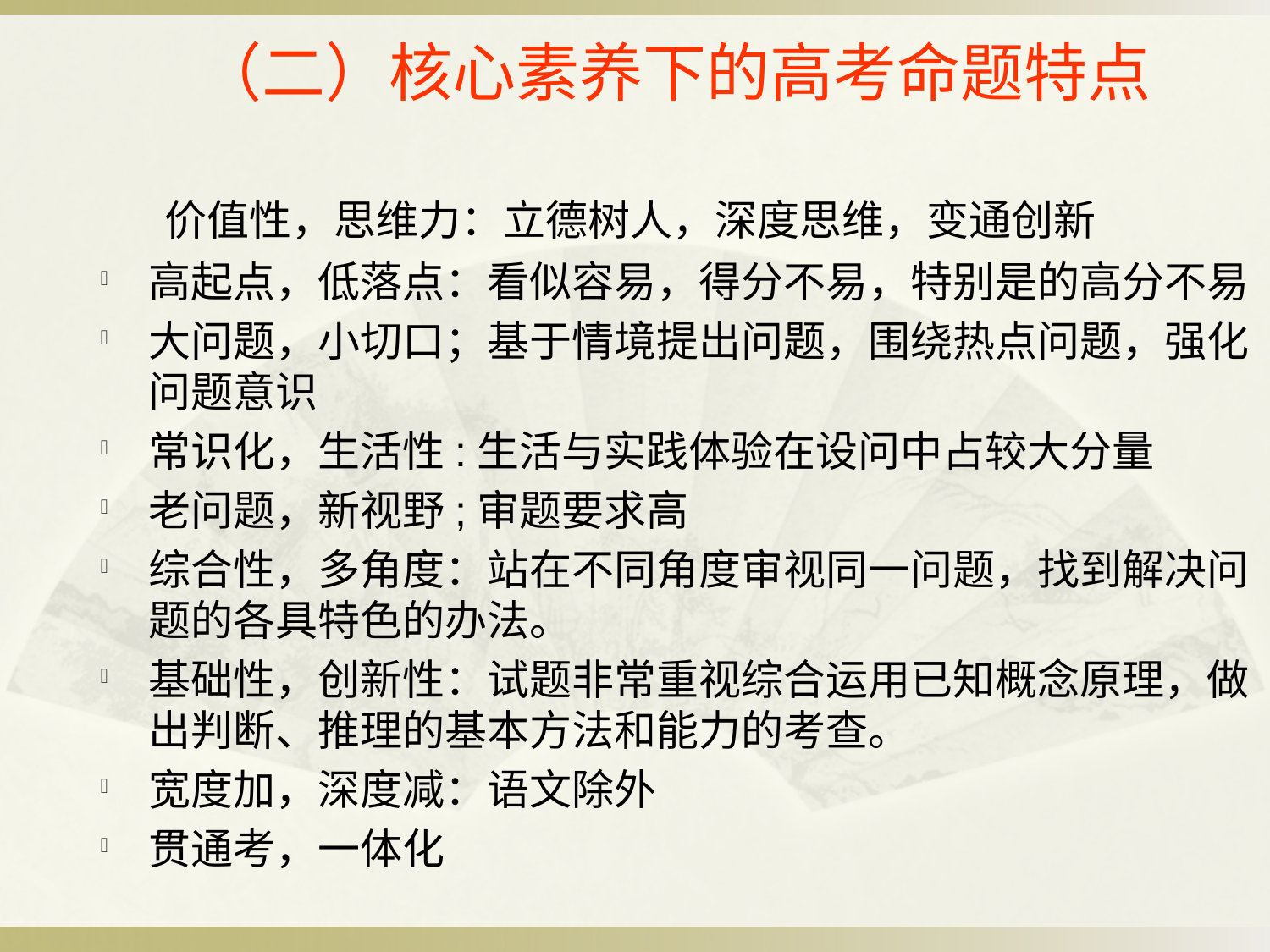

# （二）核心素养下的高考命题特点
    价值性，思维力：立德树人，深度思维，变通创新
高起点，低落点：看似容易，得分不易，特别是的高分不易
大问题，小切口；基于情境提出问题，围绕热点问题，强化问题意识
常识化，生活性:生活与实践体验在设问中占较大分量
老问题，新视野;审题要求高
综合性，多角度：站在不同角度审视同一问题，找到解决问题的各具特色的办法。
基础性，创新性：试题非常重视综合运用已知概念原理，做出判断、推理的基本方法和能力的考查。
宽度加，深度减：语文除外
贯通考，一体化